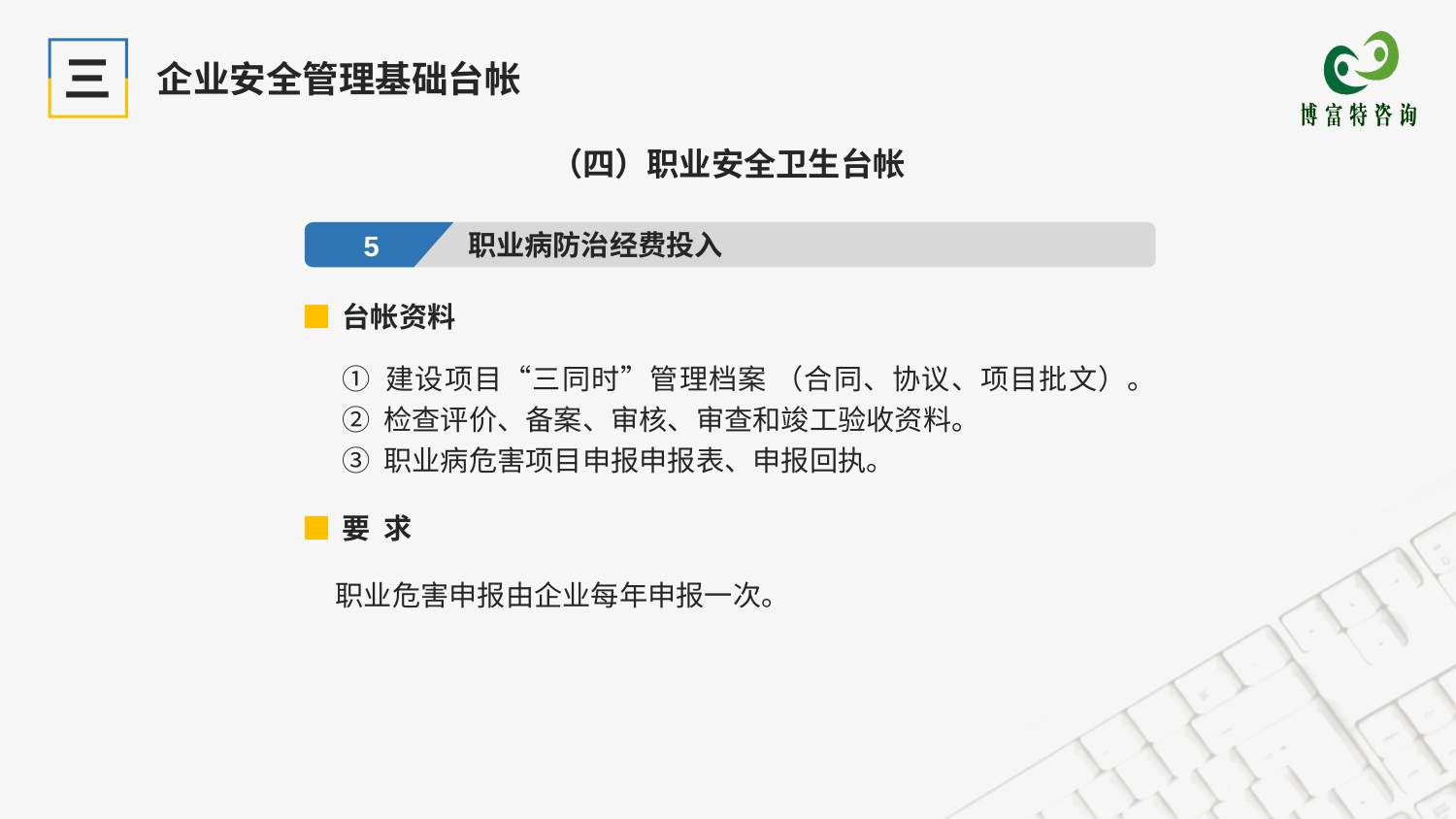

三
企业安全管理基础台帐
（四）职业安全卫生台帐
职业病防治经费投入
5

台帐资料
① 建设项目“三同时”管理档案 （合同、协议、项目批文）。
② 检查评价、备案、审核、审查和竣工验收资料。
③ 职业病危害项目申报申报表、申报回执。
要  求

职业危害申报由企业每年申报一次。